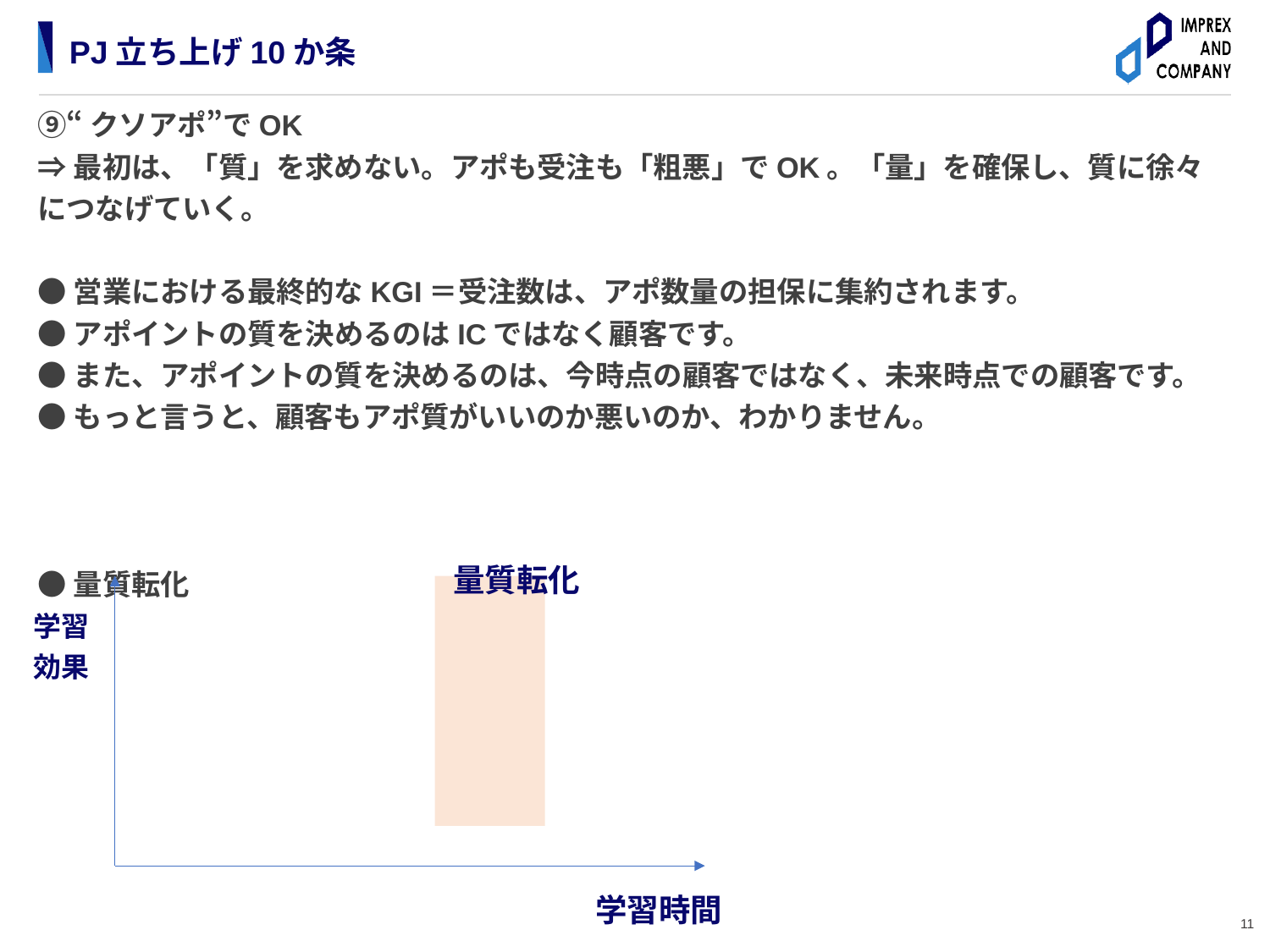

# PJ立ち上げ10か条
⑨“クソアポ”でOK
⇒最初は、「質」を求めない。アポも受注も「粗悪」でOK。「量」を確保し、質に徐々につなげていく。

●営業における最終的なKGI＝受注数は、アポ数量の担保に集約されます。
●アポイントの質を決めるのはICではなく顧客です。
●また、アポイントの質を決めるのは、今時点の顧客ではなく、未来時点での顧客です。
●もっと言うと、顧客もアポ質がいいのか悪いのか、わかりません。

●量質転化
量質転化

学習
効果
学習時間
11